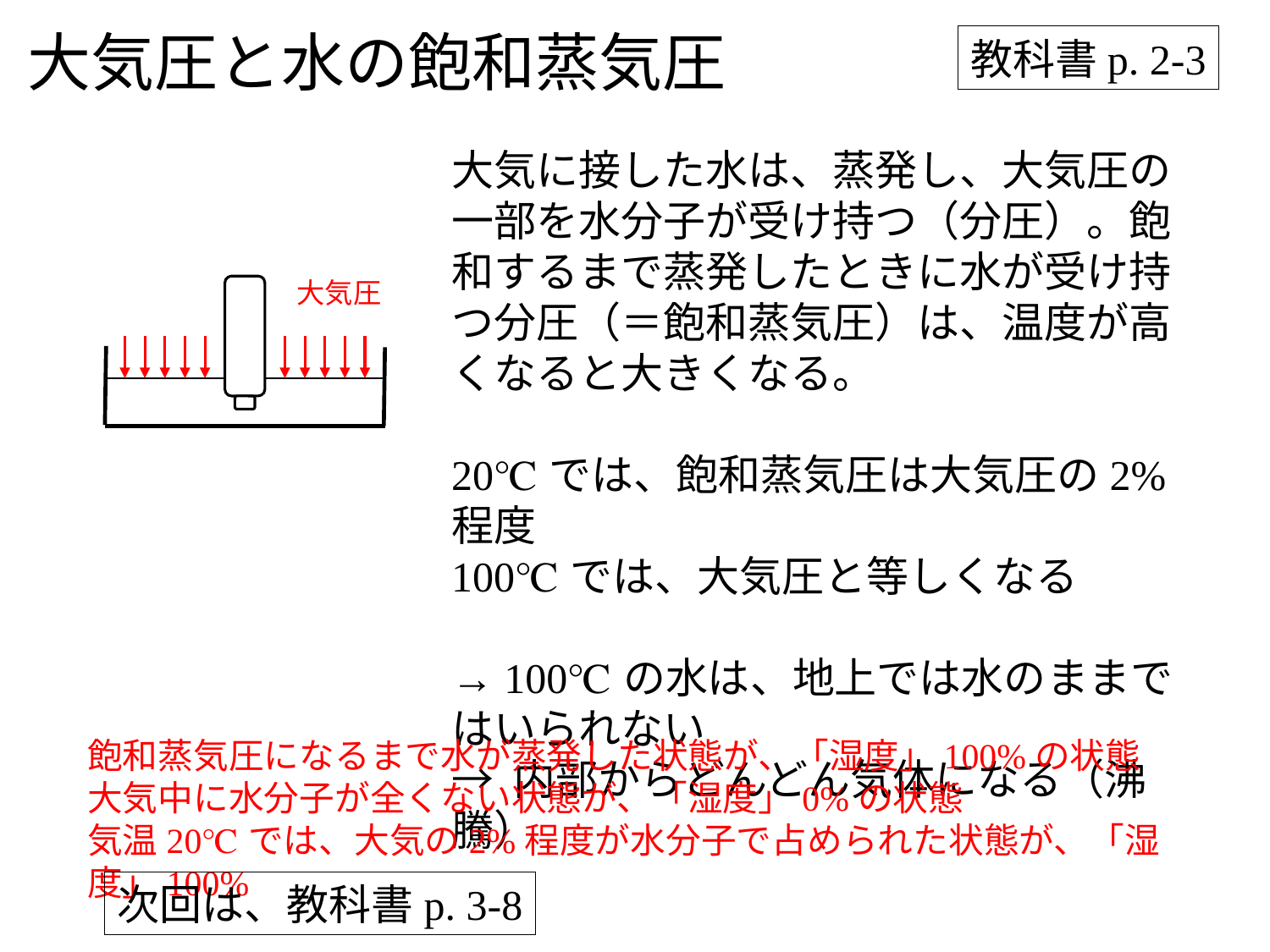

大気圧と水の飽和蒸気圧
教科書p. 2-3
大気に接した水は、蒸発し、大気圧の一部を水分子が受け持つ（分圧）。飽和するまで蒸発したときに水が受け持つ分圧（＝飽和蒸気圧）は、温度が高くなると大きくなる。

20℃では、飽和蒸気圧は大気圧の2%程度
100℃では、大気圧と等しくなる

→ 100℃の水は、地上では水のままではいられない
→ 内部からどんどん気体になる（沸騰）
大気圧

飽和蒸気圧になるまで水が蒸発した状態が、「湿度」100%の状態
大気中に水分子が全くない状態が、「湿度」0%の状態
気温20℃では、大気の2%程度が水分子で占められた状態が、「湿度」100%
次回は、教科書p. 3-8